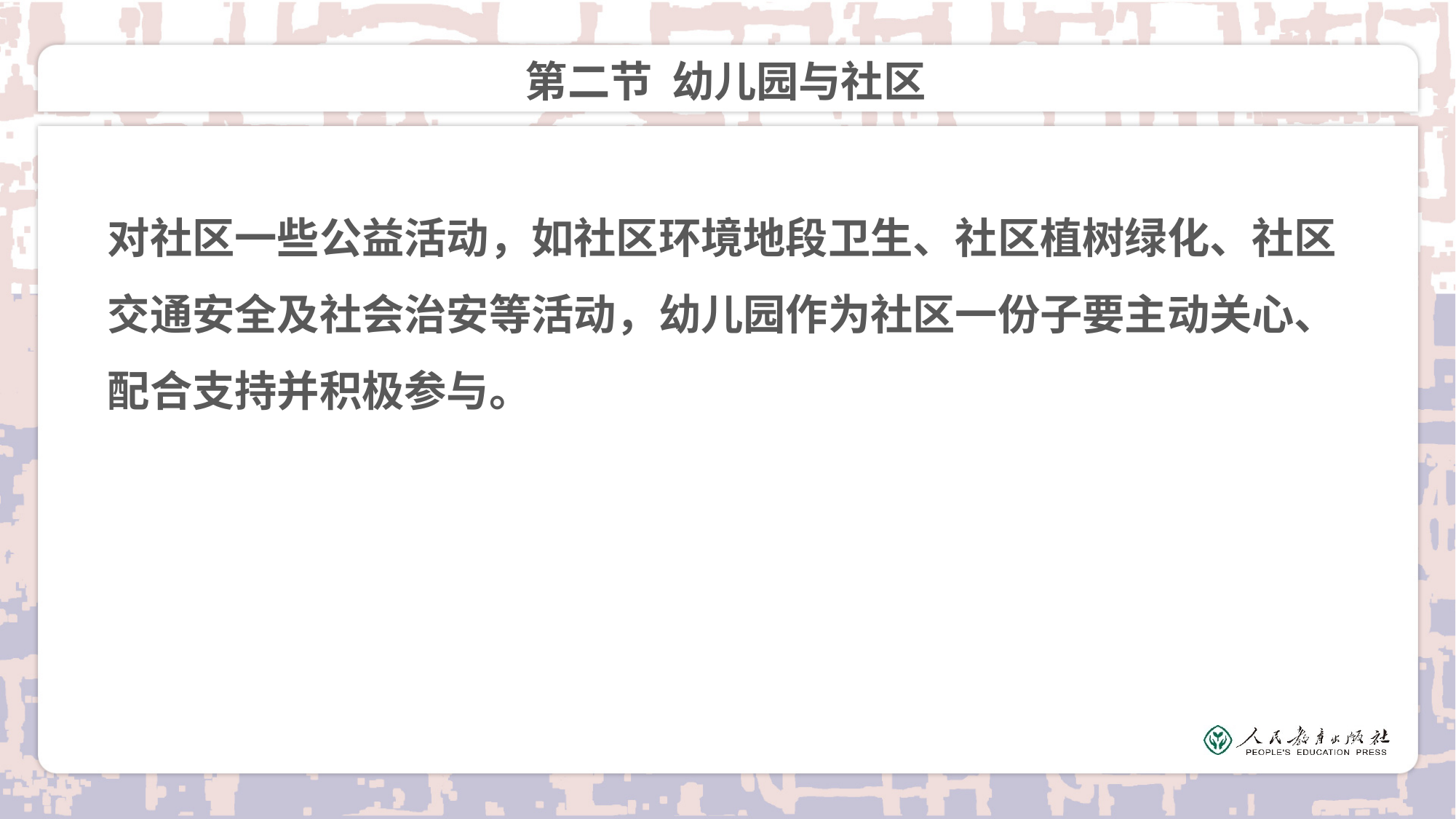

# 第二节  幼儿园与社区
对社区一些公益活动，如社区环境地段卫生、社区植树绿化、社区交通安全及社会治安等活动，幼儿园作为社区一份子要主动关心、配合支持并积极参与。